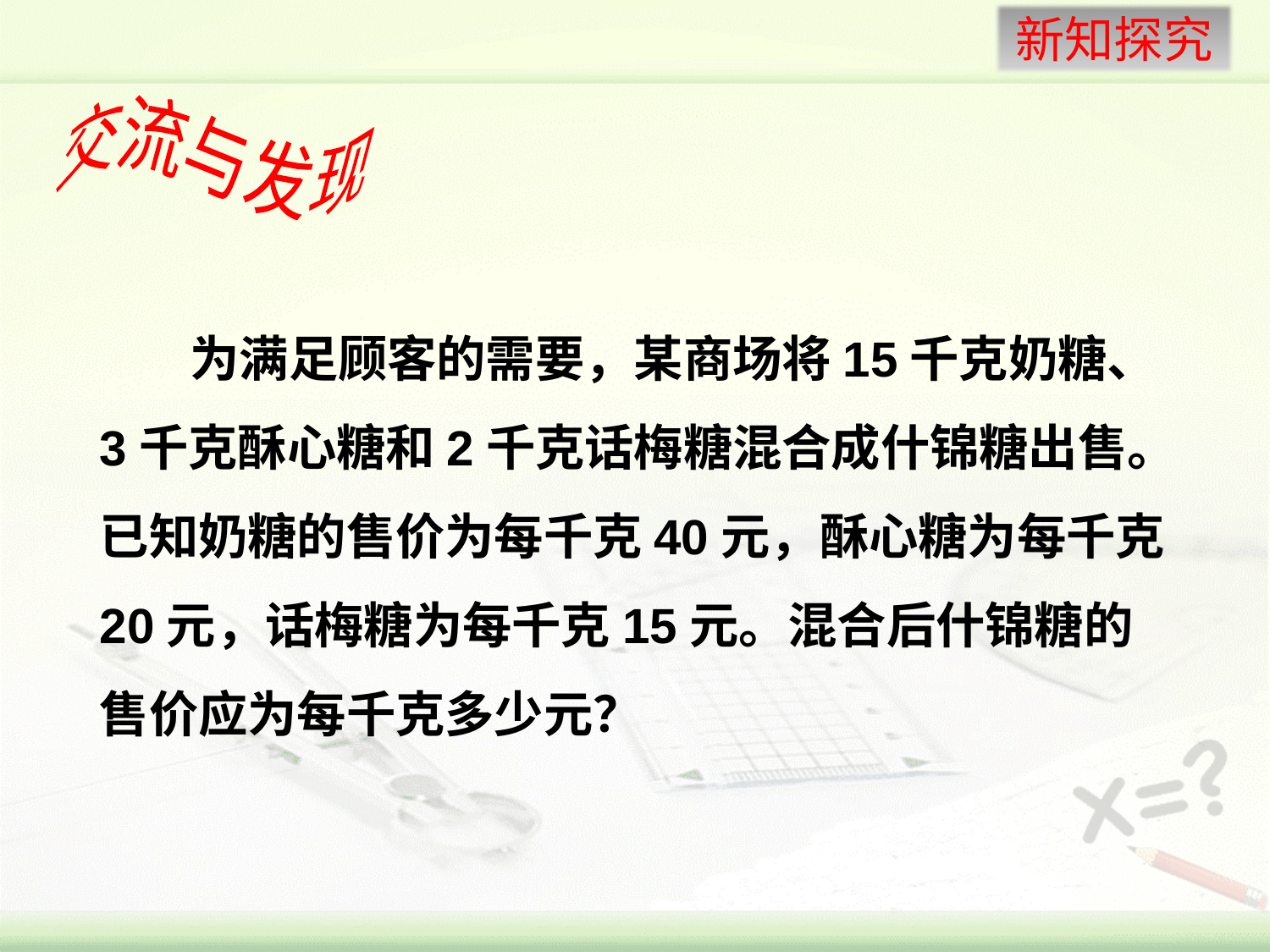

交流与发现
       为满足顾客的需要，某商场将15千克奶糖、3千克酥心糖和2千克话梅糖混合成什锦糖出售。已知奶糖的售价为每千克40元，酥心糖为每千克20元，话梅糖为每千克15元。混合后什锦糖的售价应为每千克多少元？